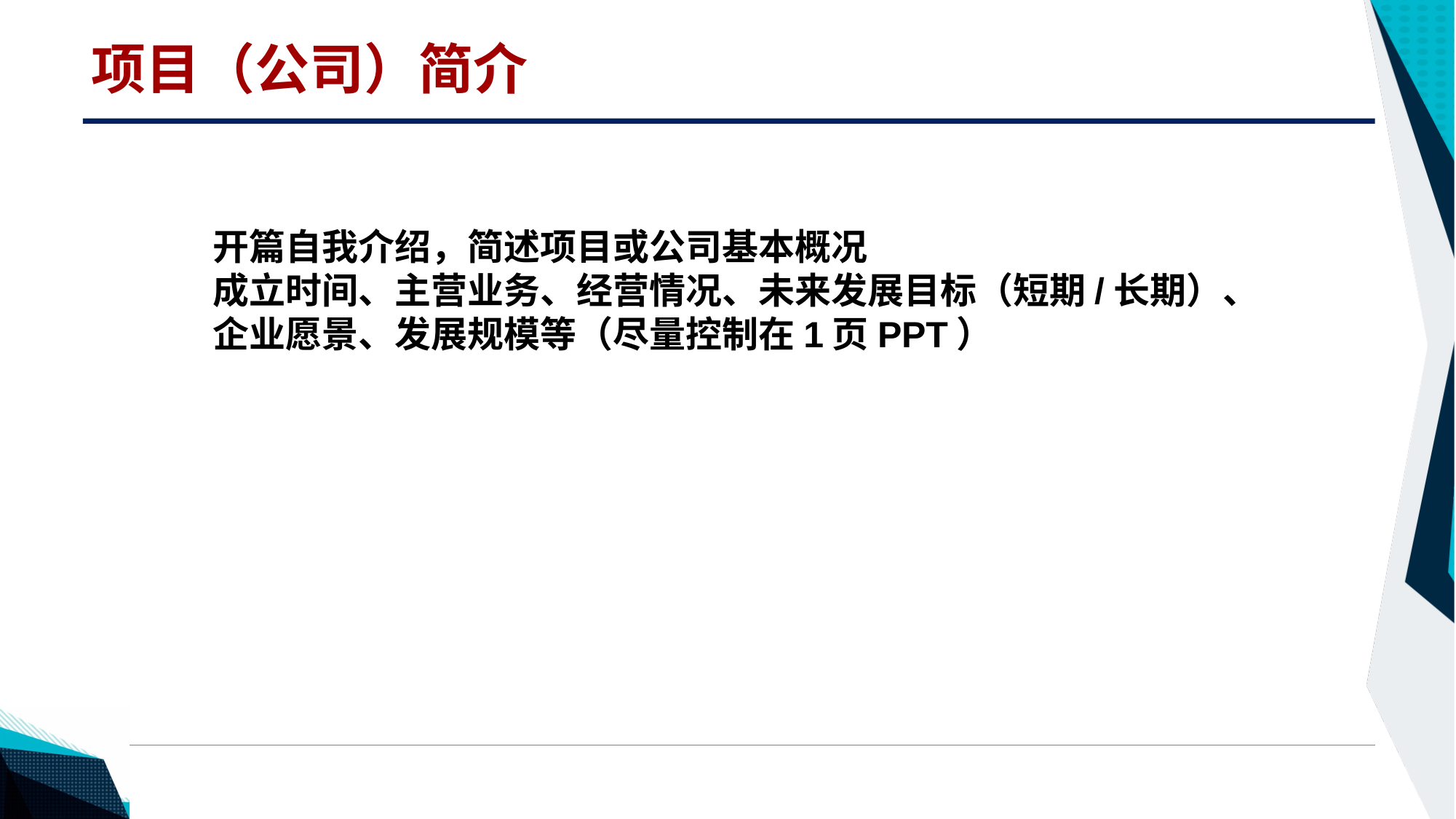

# 项目（公司）简介
开篇自我介绍，简述项目或公司基本概况
成立时间、主营业务、经营情况、未来发展目标（短期/长期）、企业愿景、发展规模等（尽量控制在1页PPT）